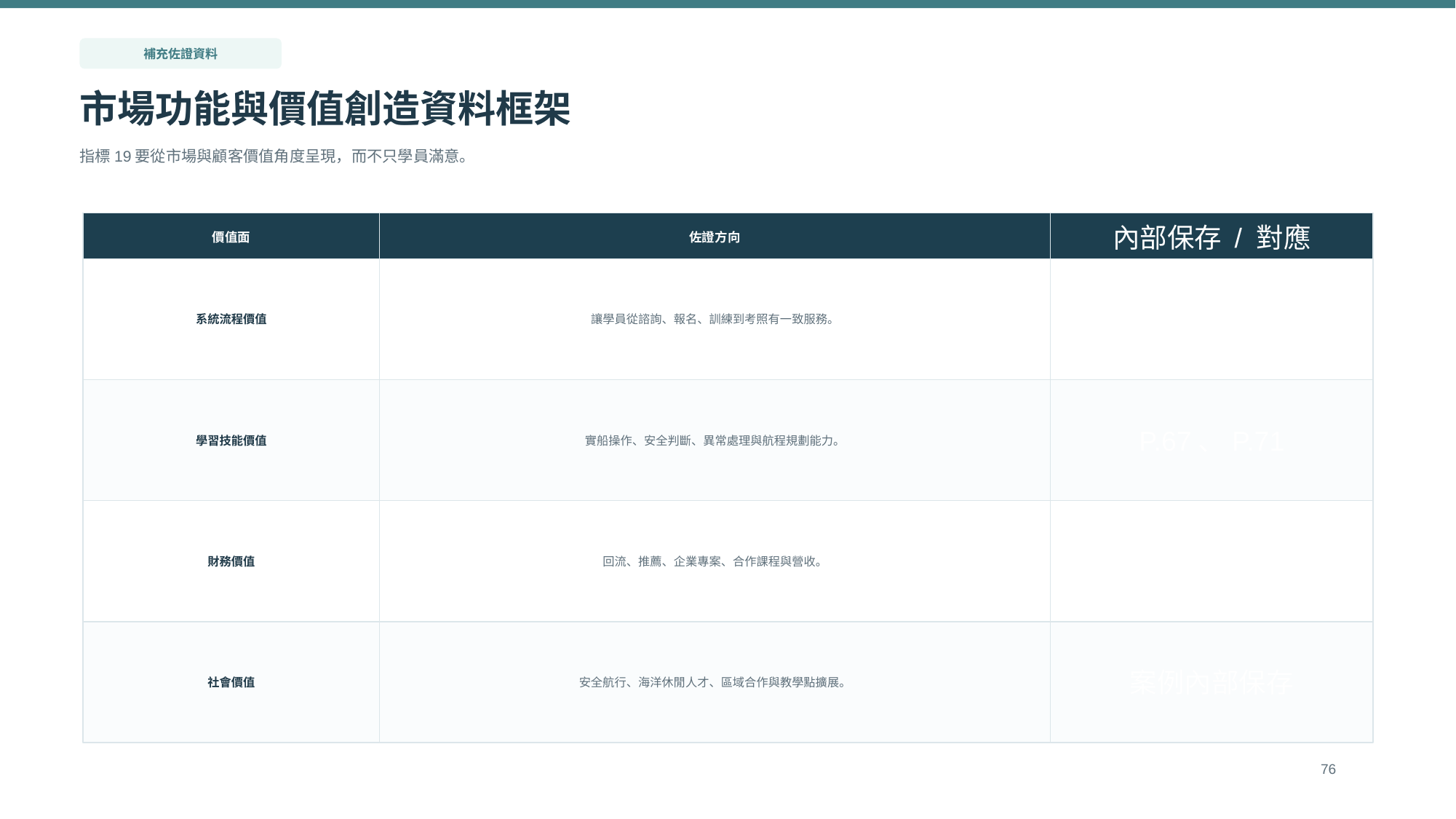

補充佐證資料
市場功能與價值創造資料框架
指標19要從市場與顧客價值角度呈現，而不只學員滿意。
價值面
佐證方向
內部保存 / 對應
系統流程價值
讓學員從諮詢、報名、訓練到考照有一致服務。
流程紀錄、P.41、P.68
學習技能價值
實船操作、安全判斷、異常處理與航程規劃能力。
P.67、P.71
財務價值
回流、推薦、企業專案、合作課程與營收。
實際統計內部保存
社會價值
安全航行、海洋休閒人才、區域合作與教學點擴展。
案例內部保存
76